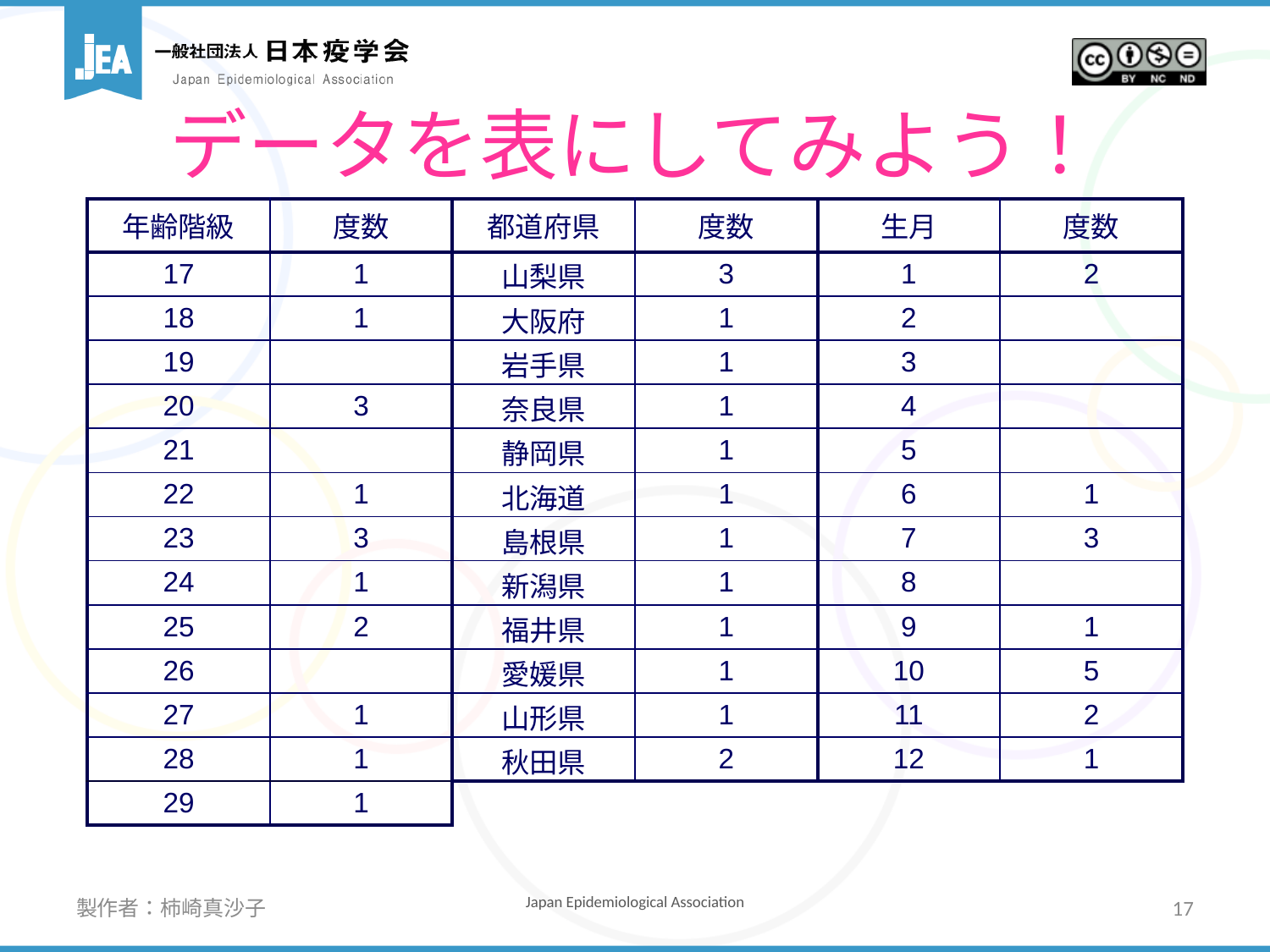

# データを表にしてみよう！
| 年齢階級 | 度数 | 都道府県 | 度数 | 生月 | 度数 |
| --- | --- | --- | --- | --- | --- |
| 17 | 1 | 山梨県 | 3 | 1 | 2 |
| 18 | 1 | 大阪府 | 1 | 2 |  |
| 19 |  | 岩手県 | 1 | 3 |  |
| 20 | 3 | 奈良県 | 1 | 4 |  |
| 21 |  | 静岡県 | 1 | 5 |  |
| 22 | 1 | 北海道 | 1 | 6 | 1 |
| 23 | 3 | 島根県 | 1 | 7 | 3 |
| 24 | 1 | 新潟県 | 1 | 8 |  |
| 25 | 2 | 福井県 | 1 | 9 | 1 |
| 26 |  | 愛媛県 | 1 | 10 | 5 |
| 27 | 1 | 山形県 | 1 | 11 | 2 |
| 28 | 1 | 秋田県 | 2 | 12 | 1 |
| 29 | 1 |  |  |  |  |
製作者：柿崎真沙子
17